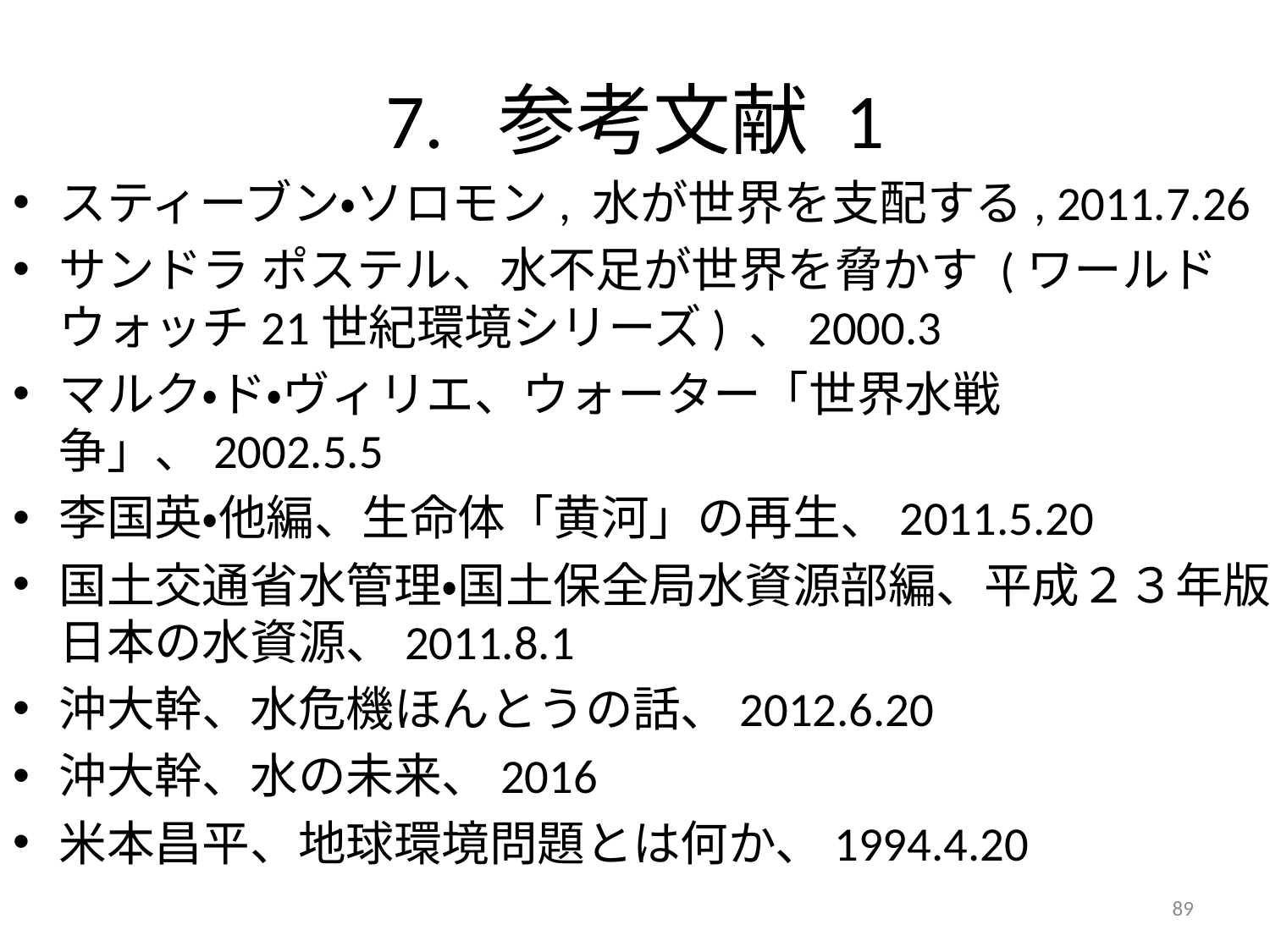

# 7.  参考文献 1
スティーブン・ソロモン, 水が世界を支配する, 2011.7.26
サンドラ ポステル、水不足が世界を脅かす (ワールドウォッチ21世紀環境シリーズ) 、2000.3
マルク・ド・ヴィリエ、ウォーター「世界水戦争」、2002.5.5
李国英・他編、生命体「黄河」の再生、2011.5.20
国土交通省水管理・国土保全局水資源部編、平成２３年版日本の水資源、2011.8.1
沖大幹、水危機ほんとうの話、2012.6.20
沖大幹、水の未来、2016
米本昌平、地球環境問題とは何か、1994.4.20

89